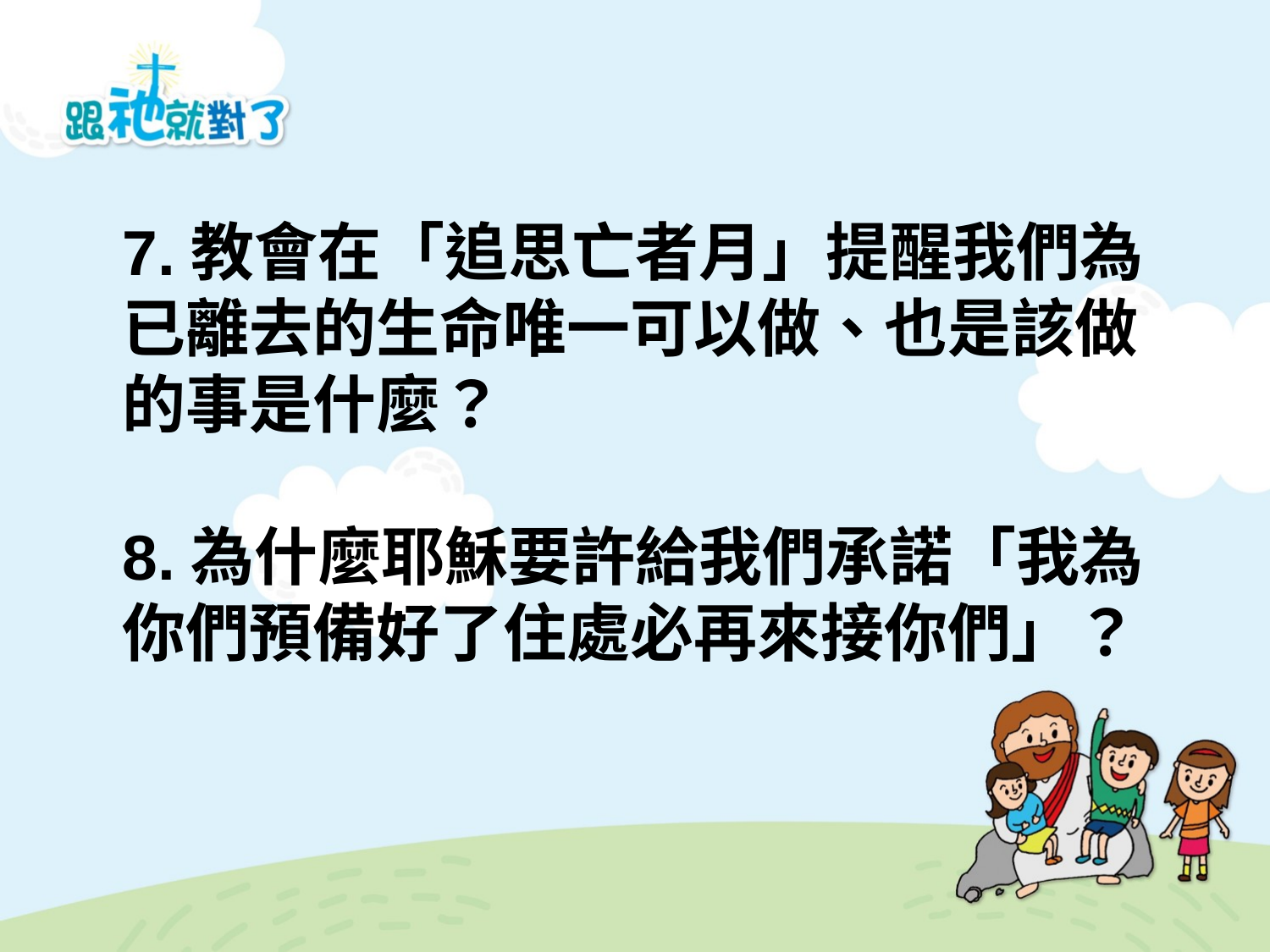

7.教會在「追思亡者月」提醒我們為已離去的生命唯一可以做、也是該做的事是什麼？

8.為什麼耶穌要許給我們承諾「我為你們預備好了住處必再來接你們」？